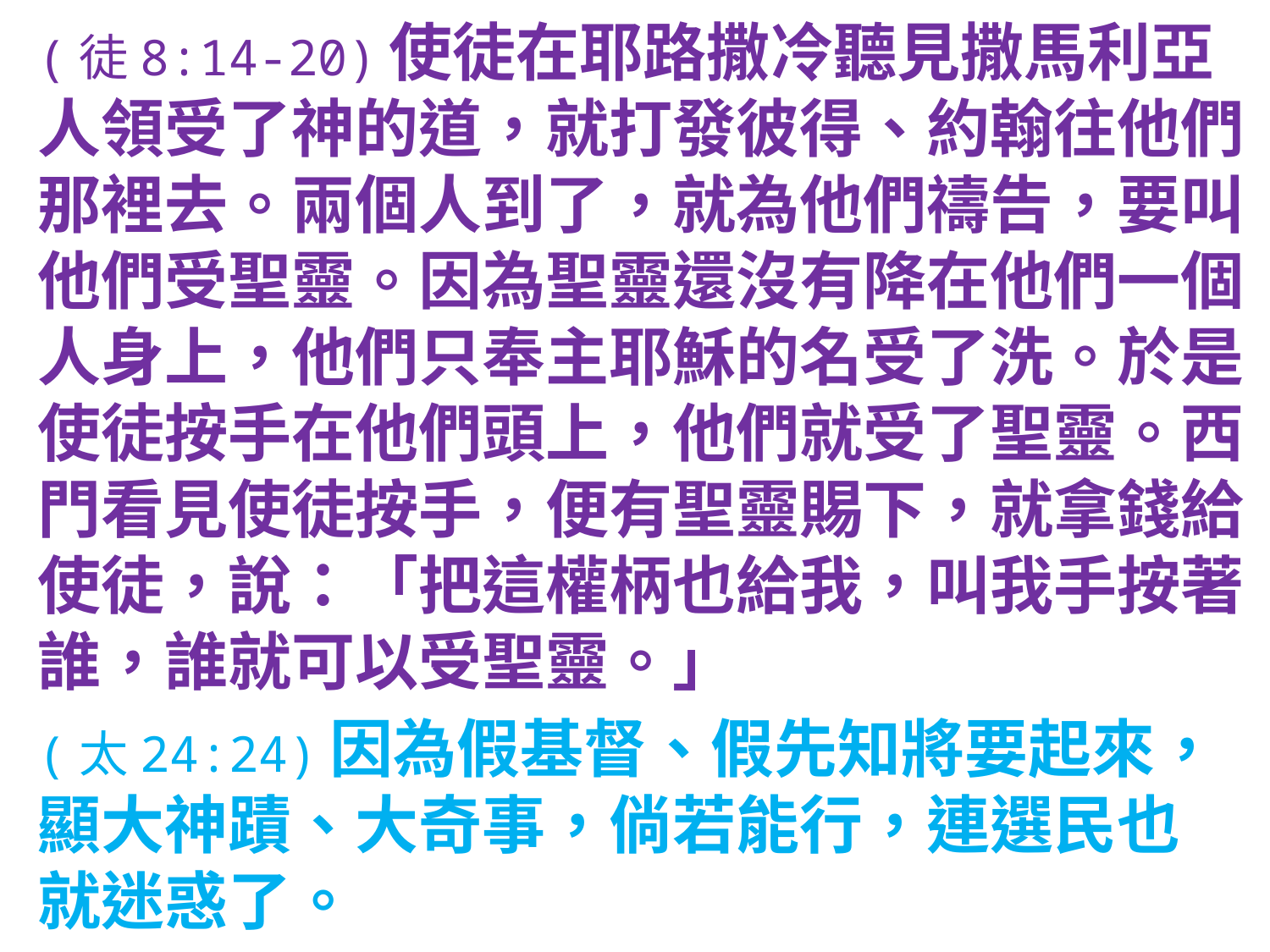

(徒8:14-20)使徒在耶路撒冷聽見撒馬利亞人領受了神的道，就打發彼得、約翰往他們那裡去。兩個人到了，就為他們禱告，要叫他們受聖靈。因為聖靈還沒有降在他們一個人身上，他們只奉主耶穌的名受了洗。於是使徒按手在他們頭上，他們就受了聖靈。西門看見使徒按手，便有聖靈賜下，就拿錢給使徒，說：「把這權柄也給我，叫我手按著誰，誰就可以受聖靈。」
(太24:24)因為假基督、假先知將要起來，顯大神蹟、大奇事，倘若能行，連選民也就迷惑了。